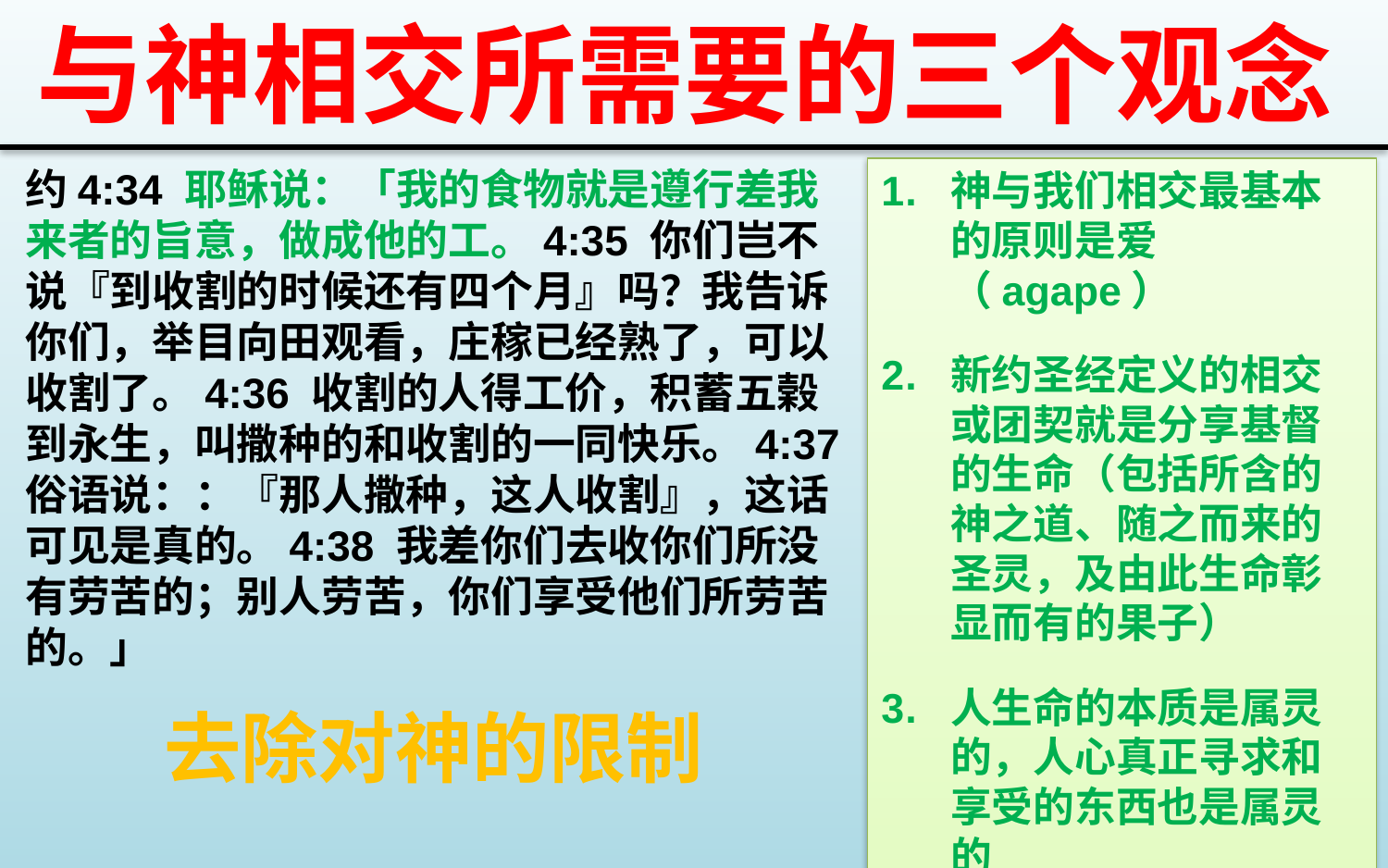

与神相交所需要的三个观念
约4:34 耶稣说：「我的食物就是遵行差我来者的旨意，做成他的工。4:35 你们岂不说『到收割的时候还有四个月』吗？我告诉你们，举目向田观看，庄稼已经熟了，可以收割了。4:36 收割的人得工价，积蓄五榖到永生，叫撒种的和收割的一同快乐。4:37 俗语说：：『那人撒种，这人收割』，这话可见是真的。4:38 我差你们去收你们所没有劳苦的；别人劳苦，你们享受他们所劳苦的。」
神与我们相交最基本的原则是爱（agape）
新约圣经定义的相交或团契就是分享基督的生命（包括所含的神之道、随之而来的圣灵，及由此生命彰显而有的果子）
人生命的本质是属灵的，人心真正寻求和享受的东西也是属灵的
去除对神的限制